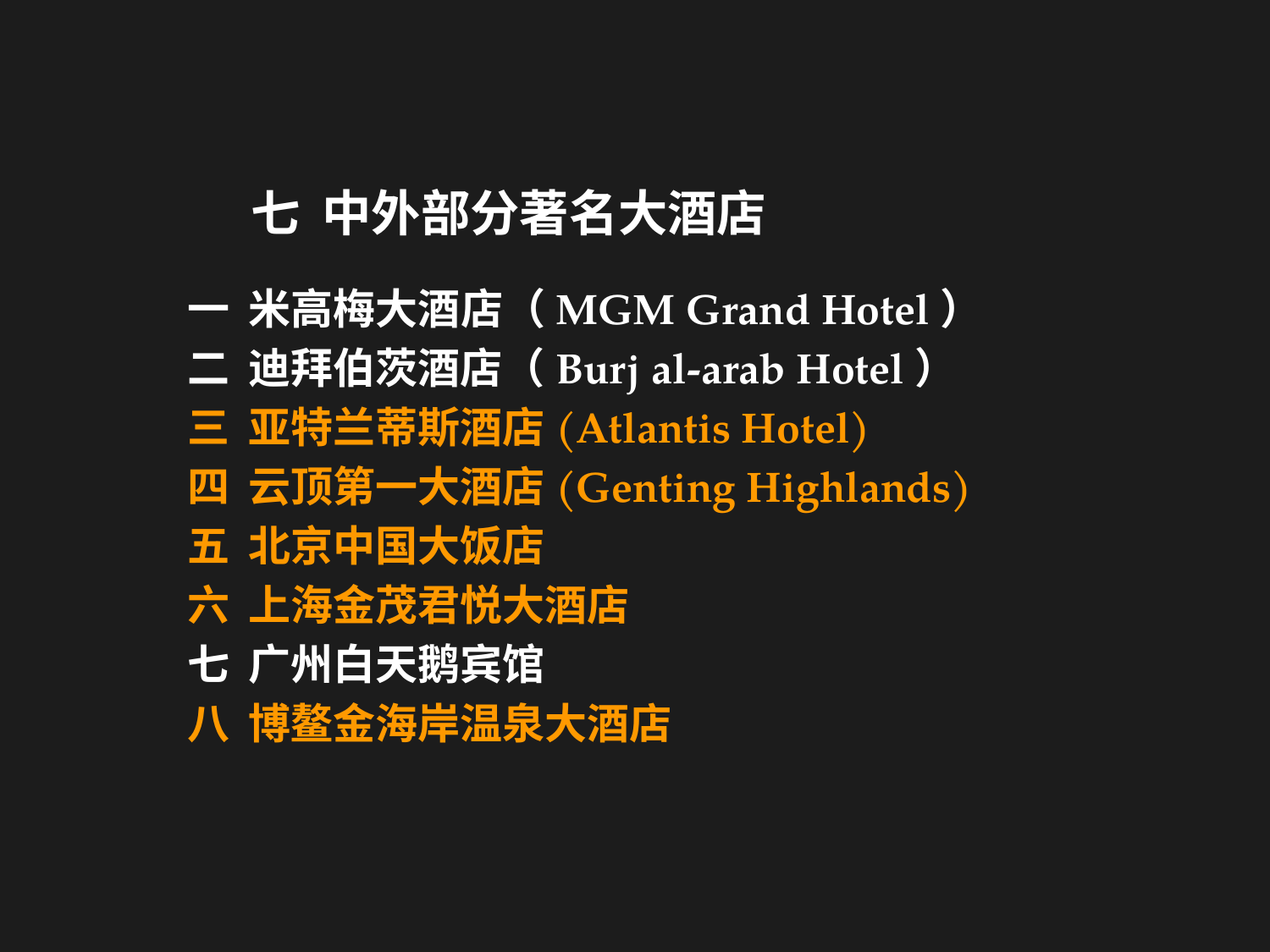

七  中外部分著名大酒店
一  米高梅大酒店（MGM Grand Hotel）
二  迪拜伯茨酒店（Burj al-arab Hotel）
三  亚特兰蒂斯酒店(Atlantis Hotel)
四  云顶第一大酒店(Genting Highlands)
五  北京中国大饭店
六  上海金茂君悦大酒店
七  广州白天鹅宾馆
八  博鳌金海岸温泉大酒店